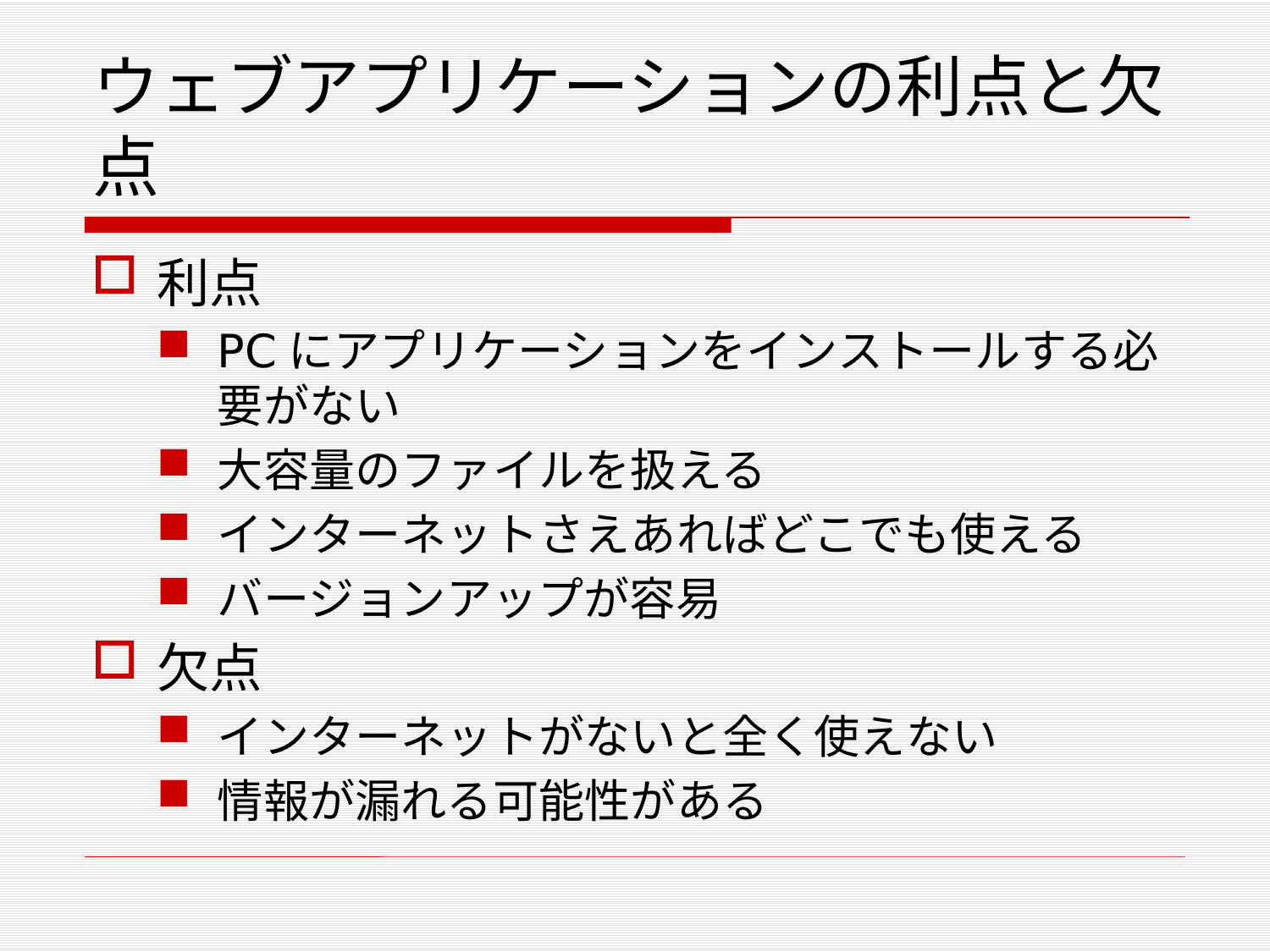

# ウェブアプリケーションの利点と欠点
利点
PCにアプリケーションをインストールする必要がない
大容量のファイルを扱える
インターネットさえあればどこでも使える
バージョンアップが容易
欠点
インターネットがないと全く使えない
情報が漏れる可能性がある